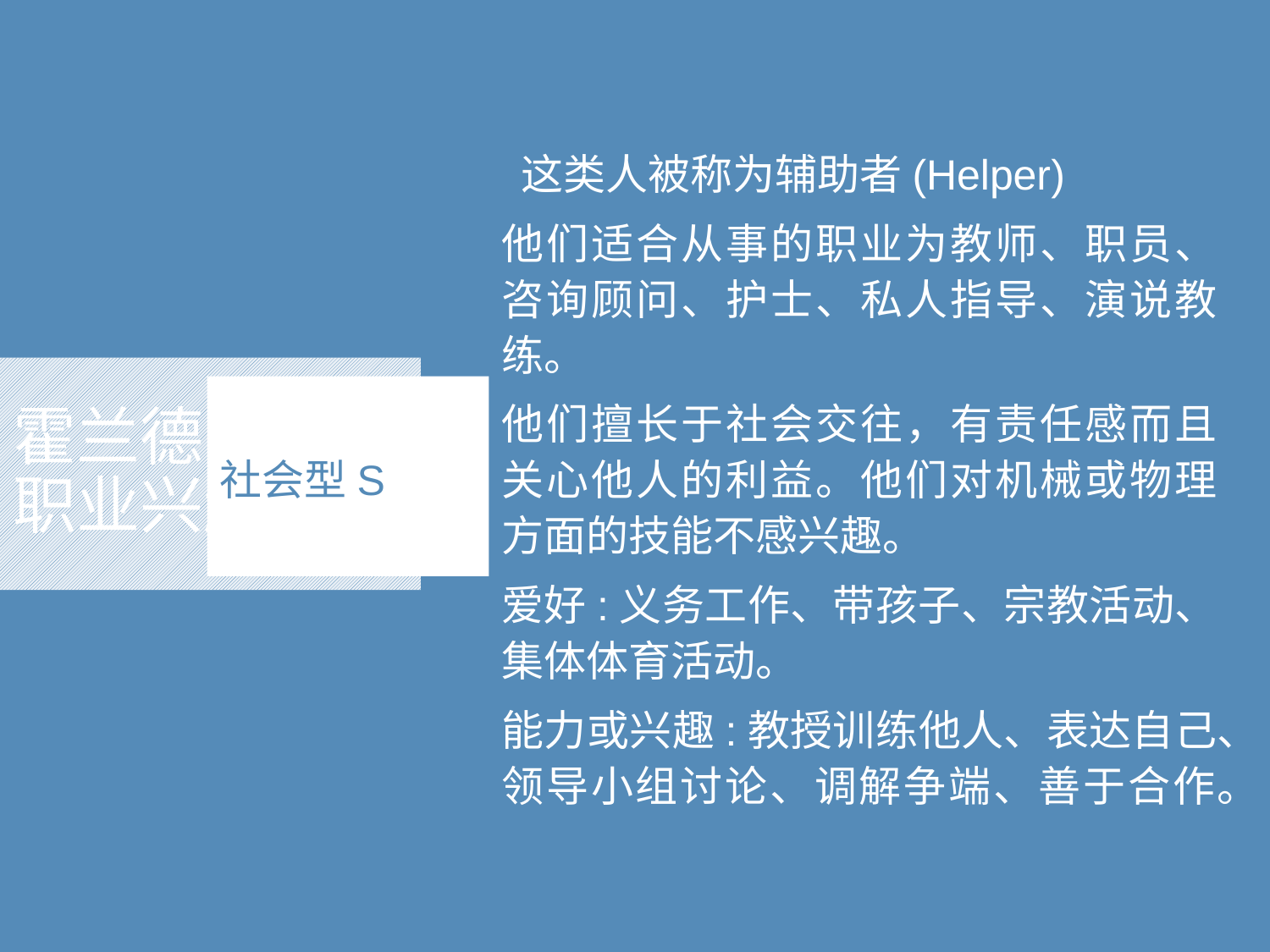

这类人被称为辅助者(Helper)
他们适合从事的职业为教师、职员、咨询顾问、护士、私人指导、演说教练。
他们擅长于社会交往，有责任感而且关心他人的利益。他们对机械或物理方面的技能不感兴趣。
爱好:义务工作、带孩子、宗教活动、集体体育活动。
能力或兴趣:教授训练他人、表达自己、领导小组讨论、调解争端、善于合作。
# 霍兰德 职业兴趣理论
社会型S